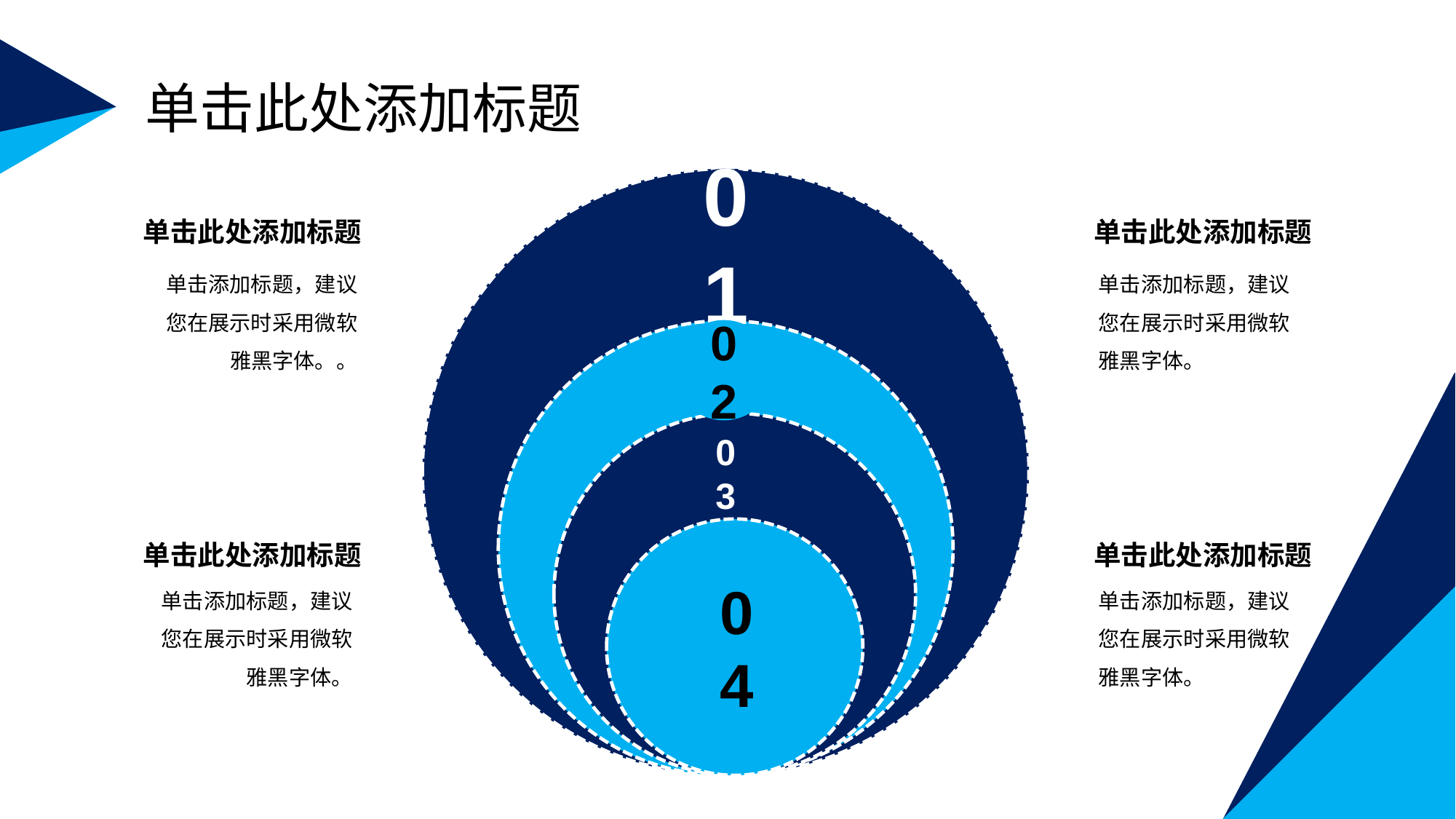

单击此处添加标题

01
单击此处添加标题
单击此处添加标题
单击添加标题，建议您在展示时采用微软雅黑字体。。
单击添加标题，建议您在展示时采用微软雅黑字体。
02

03

单击此处添加标题
单击此处添加标题
单击添加标题，建议您在展示时采用微软雅黑字体。
单击添加标题，建议您在展示时采用微软雅黑字体。
04